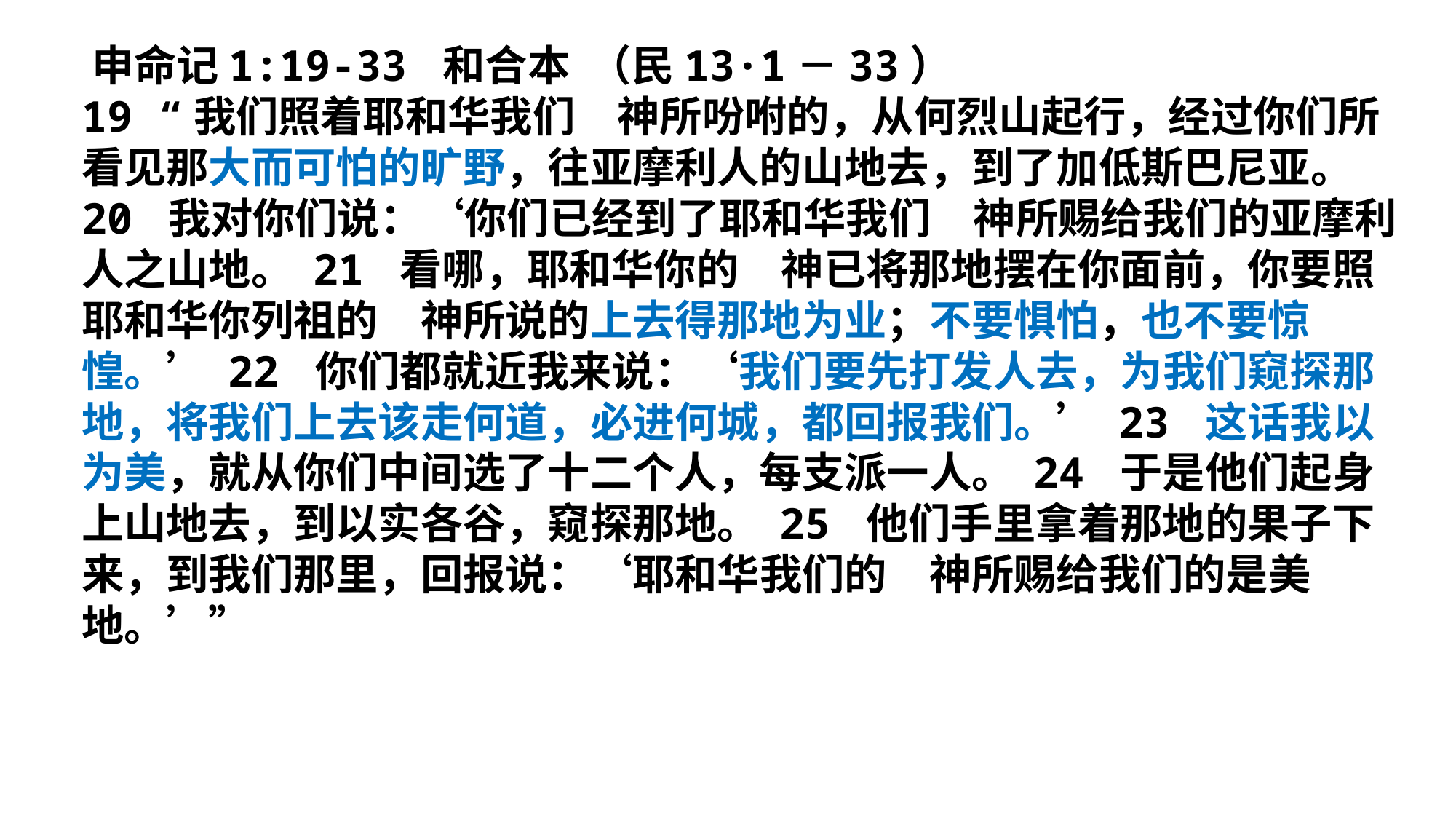

‪‪‪申命记‬1:19-33 和合本  （民13·1－33）
19 “我们照着耶和华我们　神所吩咐的，从何烈山起行，经过你们所看见那大而可怕的旷野，往亚摩利人的山地去，到了加低斯巴尼亚。 20 我对你们说：‘你们已经到了耶和华我们　神所赐给我们的亚摩利人之山地。 21 看哪，耶和华你的　神已将那地摆在你面前，你要照耶和华你列祖的　神所说的上去得那地为业；不要惧怕，也不要惊惶。’ 22 你们都就近我来说：‘我们要先打发人去，为我们窥探那地，将我们上去该走何道，必进何城，都回报我们。’ 23 这话我以为美，就从你们中间选了十二个人，每支派一人。 24 于是他们起身上山地去，到以实各谷，窥探那地。 25 他们手里拿着那地的果子下来，到我们那里，回报说：‘耶和华我们的　神所赐给我们的是美地。’”